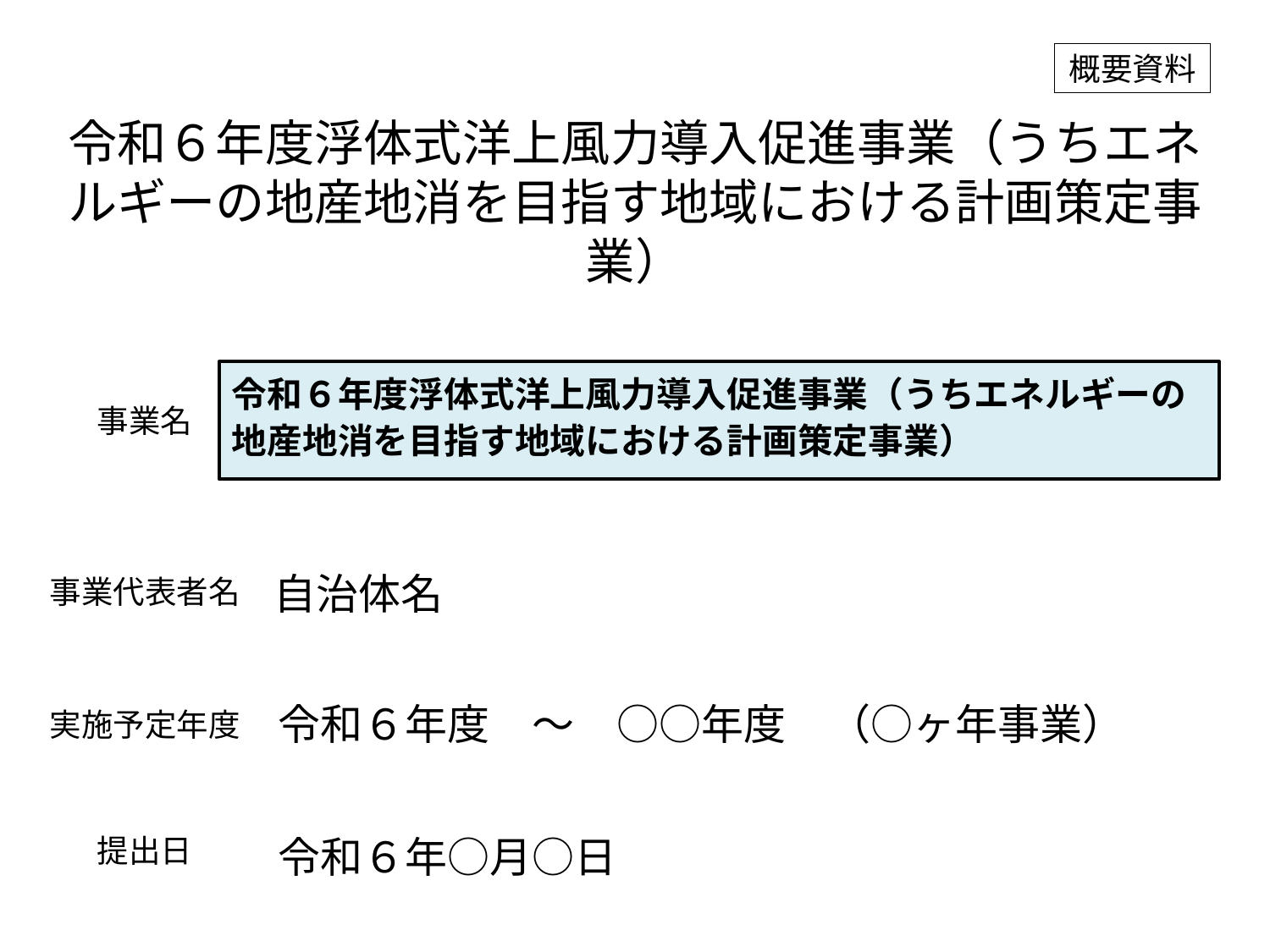

概要資料
# 令和６年度浮体式洋上風力導入促進事業（うちエネルギーの地産地消を目指す地域における計画策定事業）
令和６年度浮体式洋上風力導入促進事業（うちエネルギーの地産地消を目指す地域における計画策定事業）
事業名
自治体名
事業代表者名
令和６年度　～　○○年度　（○ヶ年事業）
実施予定年度

提出日
令和６年○月○日